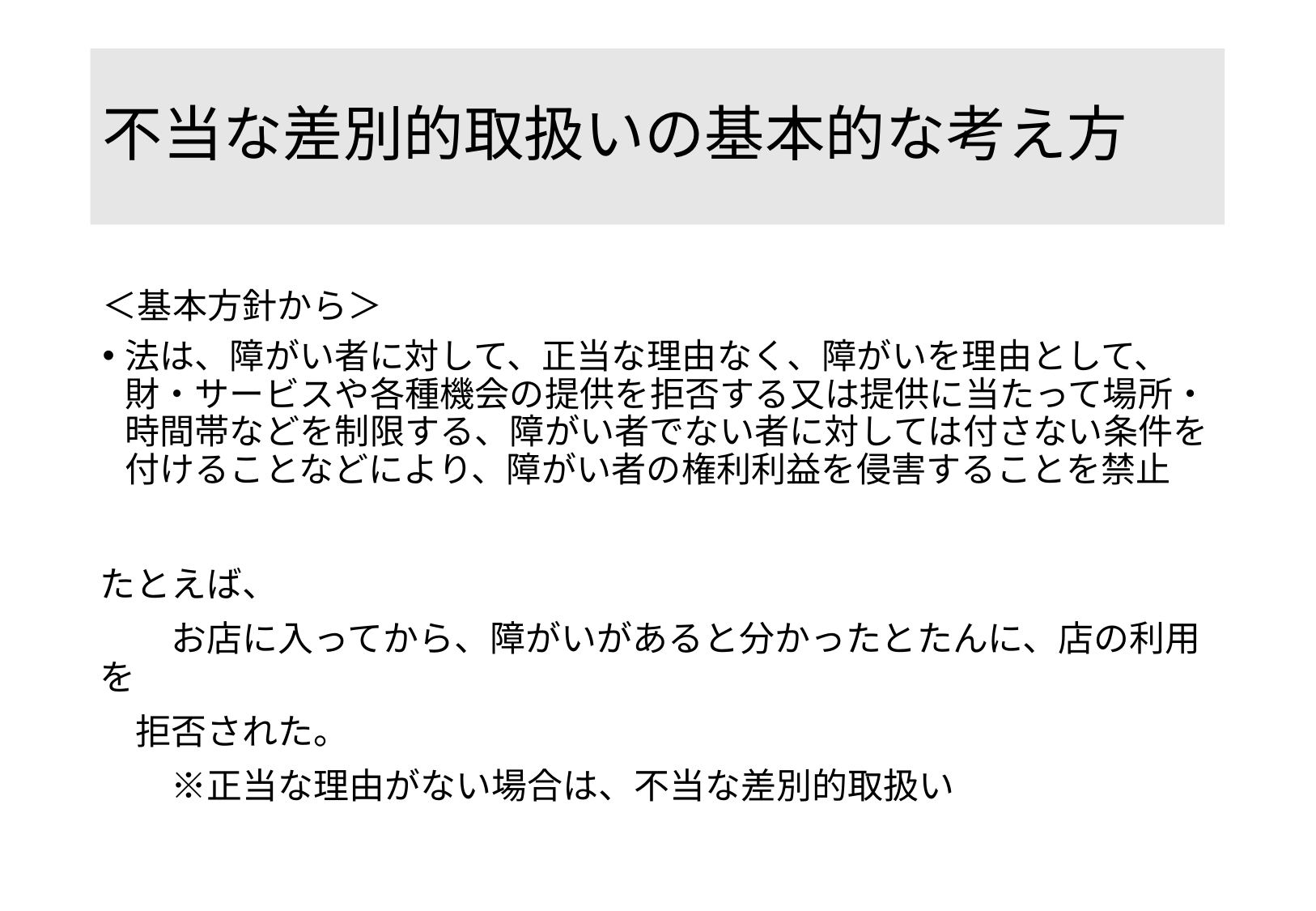

# 不当な差別的取扱いの基本的な考え方
＜基本方針から＞
法は、障がい者に対して、正当な理由なく、障がいを理由として、財・サービスや各種機会の提供を拒否する又は提供に当たって場所・時間帯などを制限する、障がい者でない者に対しては付さない条件を付けることなどにより、障がい者の権利利益を侵害することを禁止
たとえば、
　　お店に入ってから、障がいがあると分かったとたんに、店の利用を
　拒否された。
　　※正当な理由がない場合は、不当な差別的取扱い